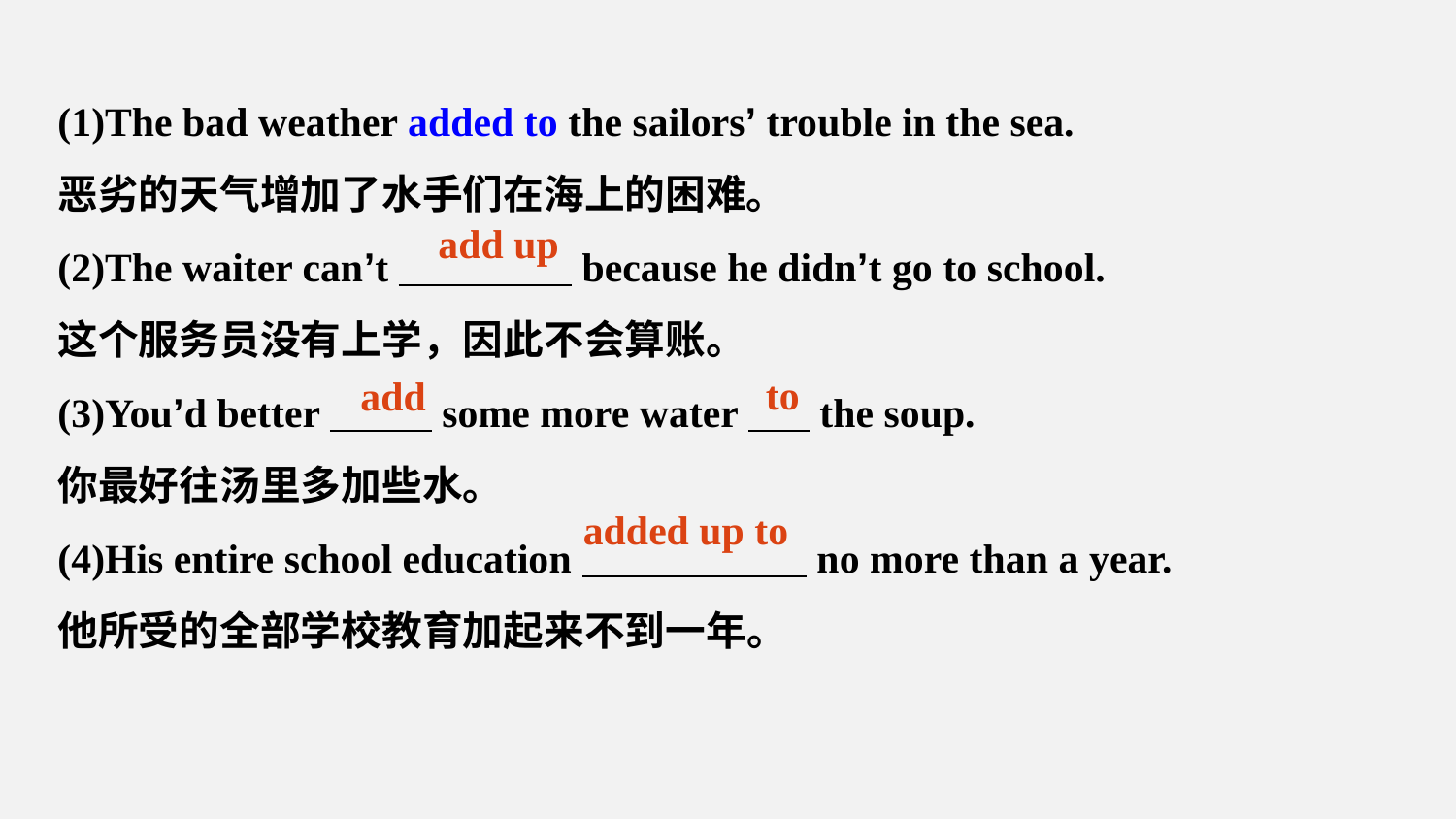

(1)The bad weather added to the sailors’ trouble in the sea.
恶劣的天气增加了水手们在海上的困难。
(2)The waiter can’t                   because he didn’t go to school.
这个服务员没有上学，因此不会算账。
(3)You’d better            some more water        the soup.
你最好往汤里多加些水。
(4)His entire school education                        no more than a year.
他所受的全部学校教育加起来不到一年。
add up
to
add
added up to